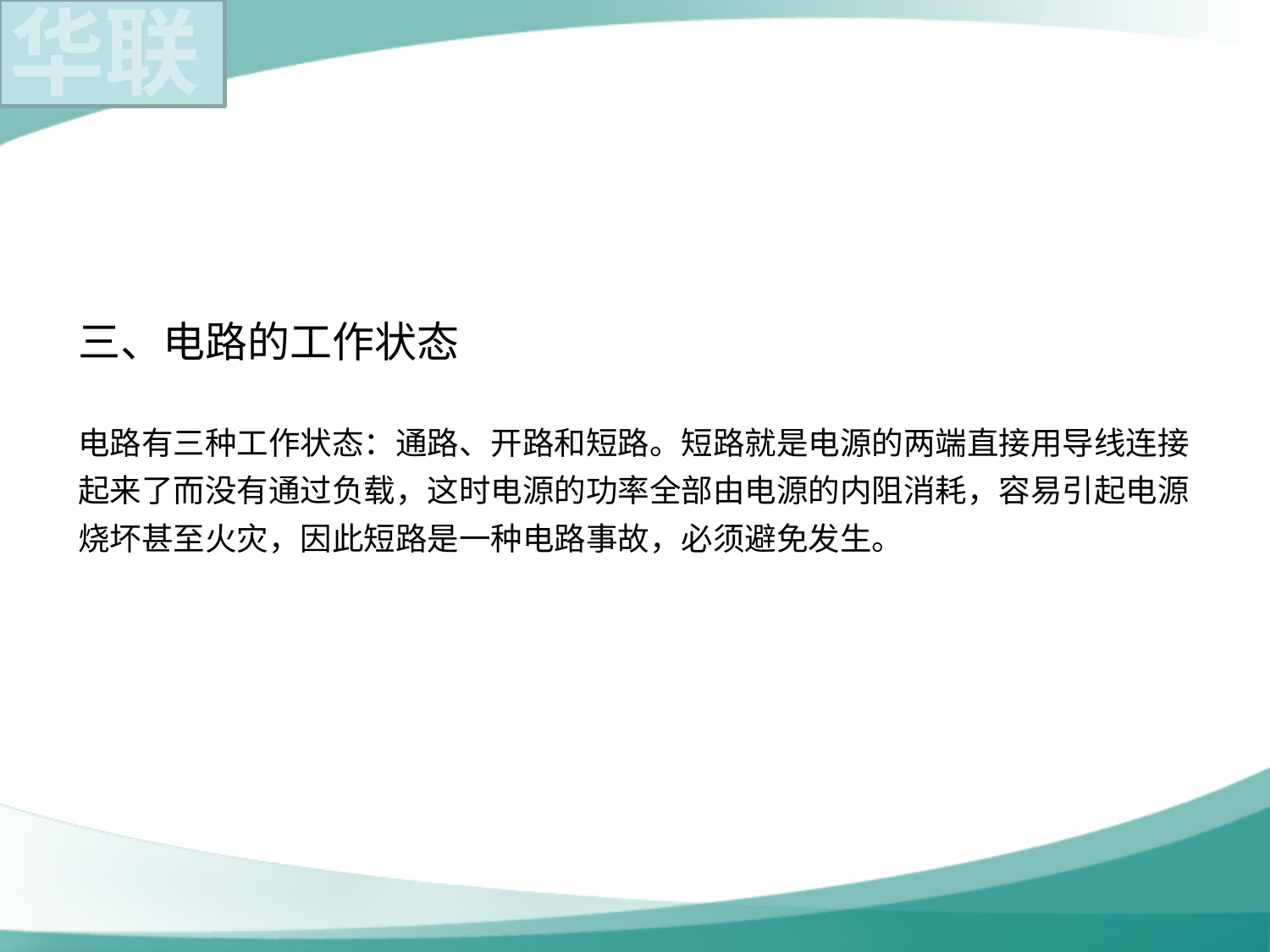

三、电路的工作状态
电路有三种工作状态：通路、开路和短路。短路就是电源的两端直接用导线连接起来了而没有通过负载，这时电源的功率全部由电源的内阻消耗，容易引起电源烧坏甚至火灾，因此短路是一种电路事故，必须避免发生。